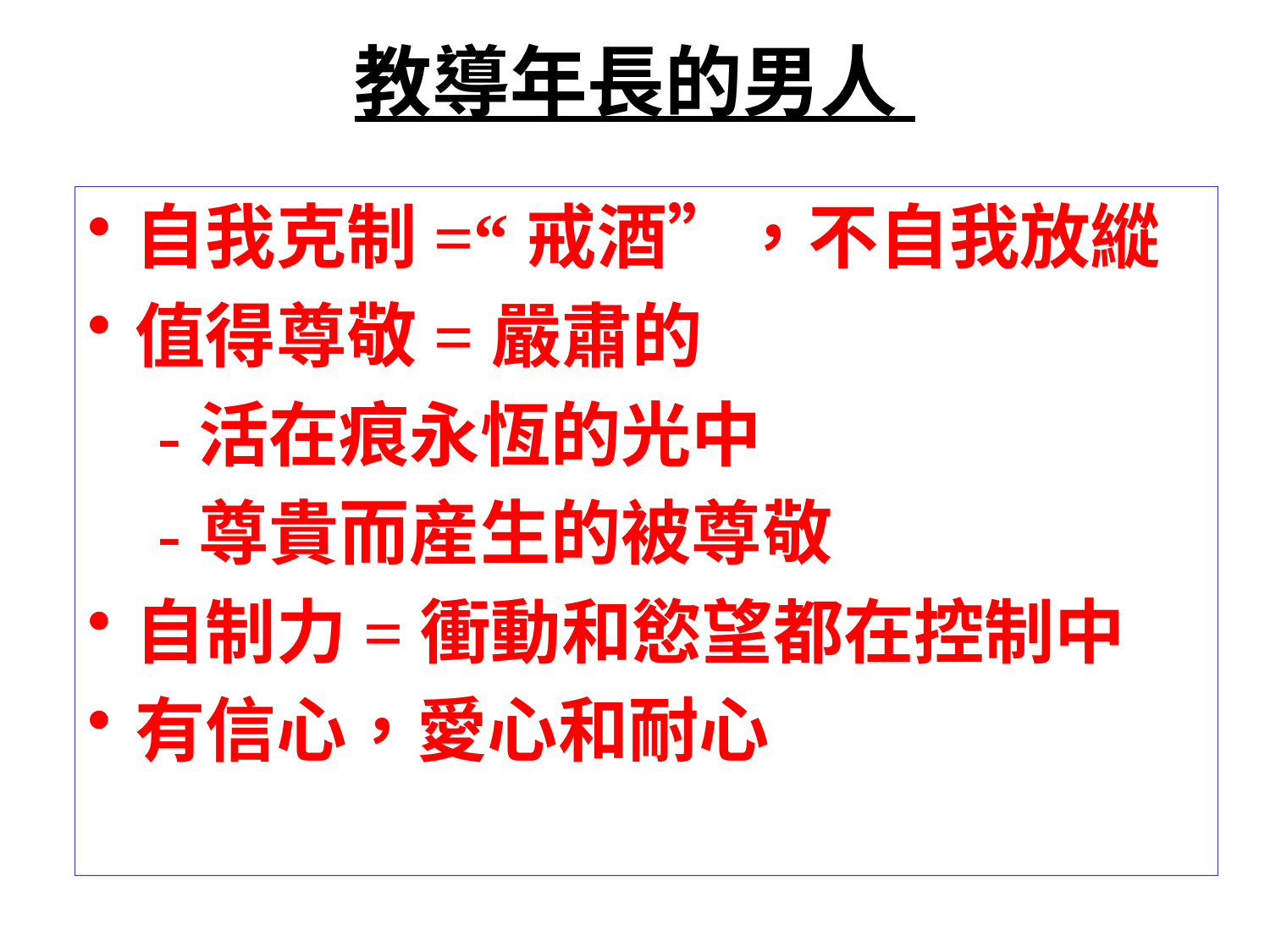

# 教導年長的男人
自我克制=“戒酒”，不自我放縱
值得尊敬=嚴肅的
    -活在痕永恆的光中
    -尊貴而産生的被尊敬
自制力=衝動和慾望都在控制中
有信心，愛心和耐心